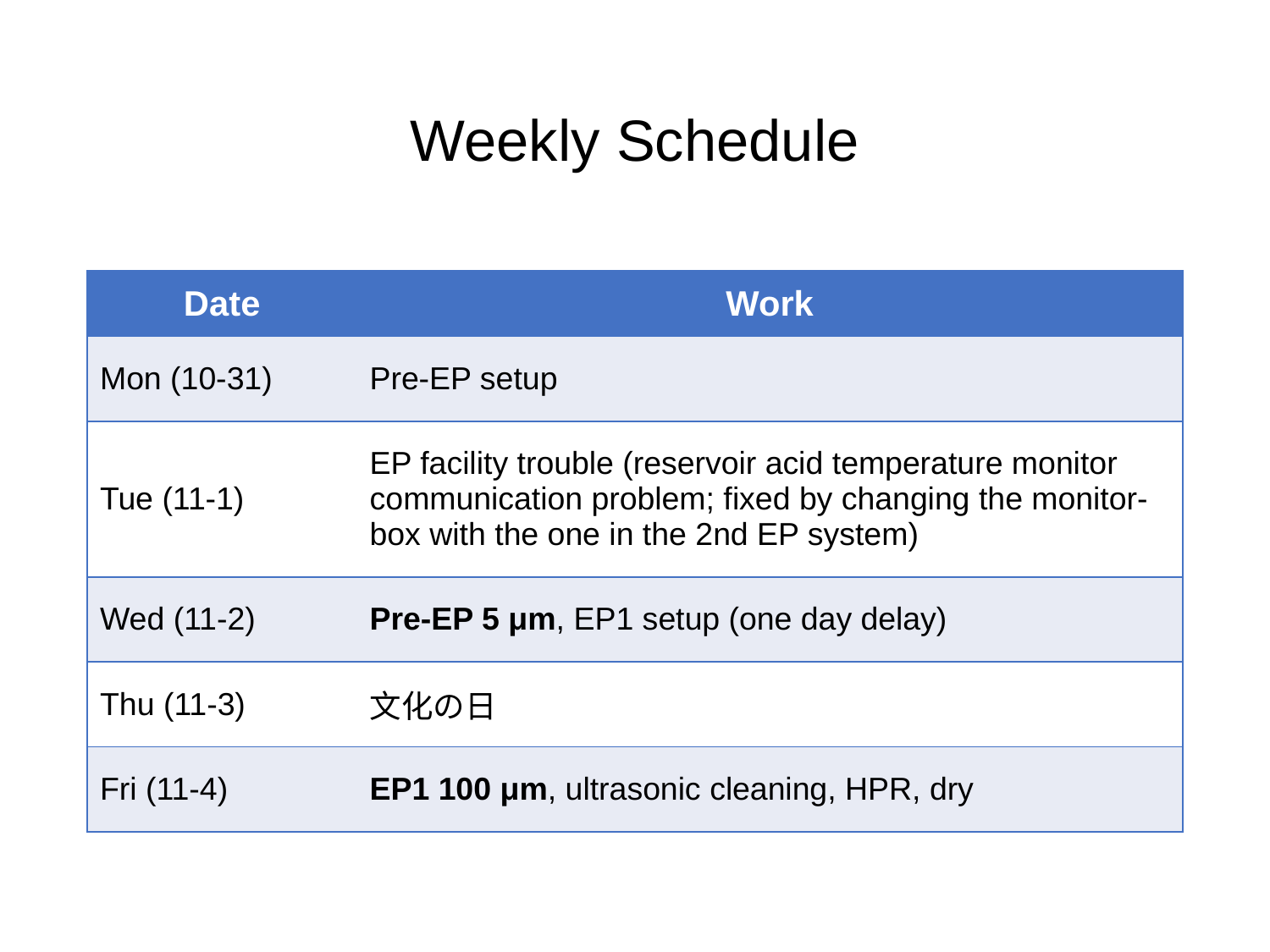

# Weekly Schedule
| Date | Work |
| --- | --- |
| Mon (10-31) | Pre-EP setup |
| Tue (11-1) | EP facility trouble (reservoir acid temperature monitor communication problem; fixed by changing the monitor-box with the one in the 2nd EP system) |
| Wed (11-2) | Pre-EP 5 μm, EP1 setup (one day delay) |
| Thu (11-3) | 文化の日 |
| Fri (11-4) | EP1 100 μm, ultrasonic cleaning, HPR, dry |